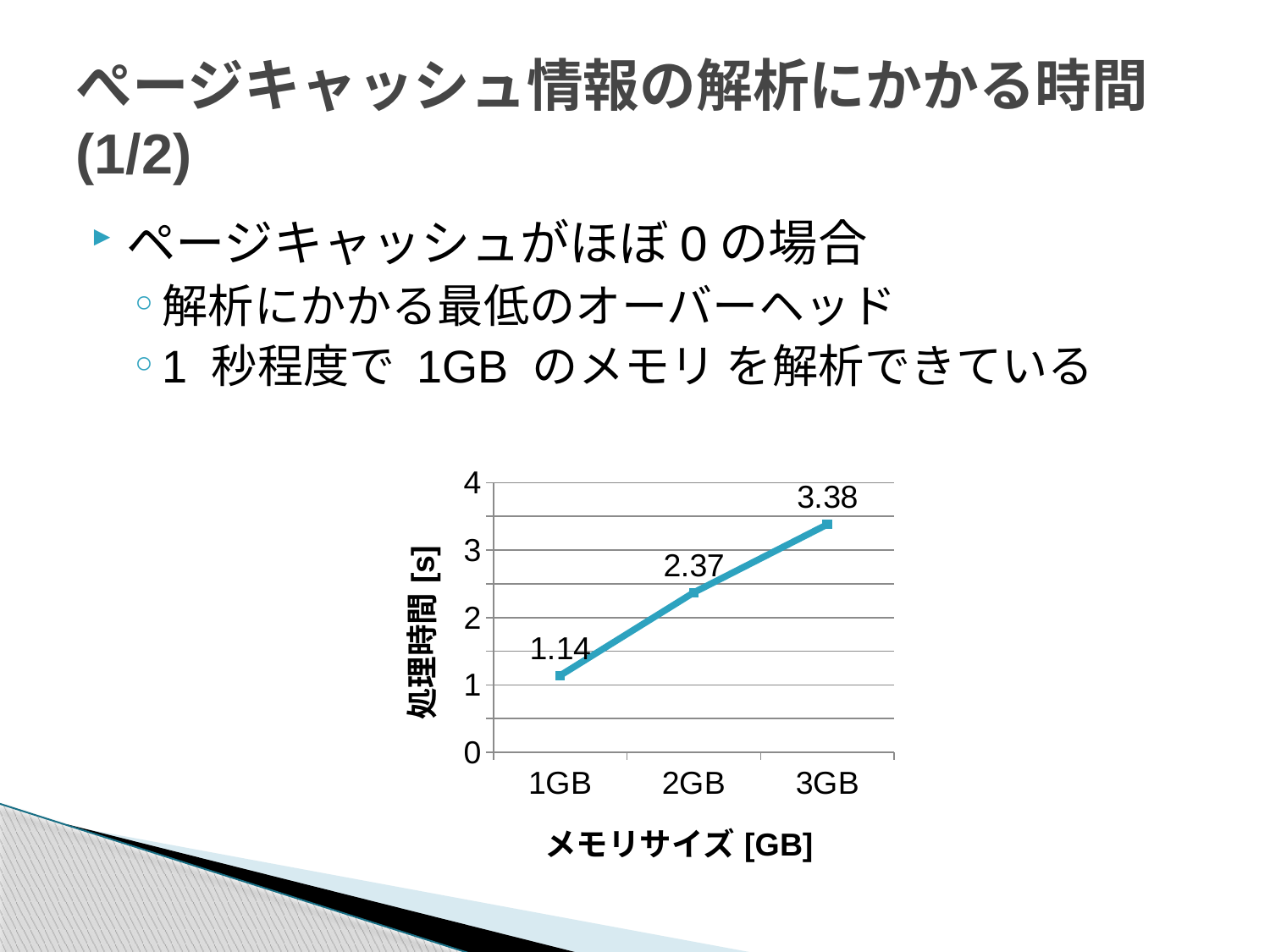

# ぺージキャッシュ情報の解析にかかる時間(1/2)
ページキャッシュがほぼ0の場合
解析にかかる最低のオーバーヘッド
1 秒程度で 1GB のメモリ を解析できている

### Chart

| Category | 列1 |
|---|---|
| 1GB | 1.14 |
| 2GB | 2.37 |
| 3GB | 3.38 |